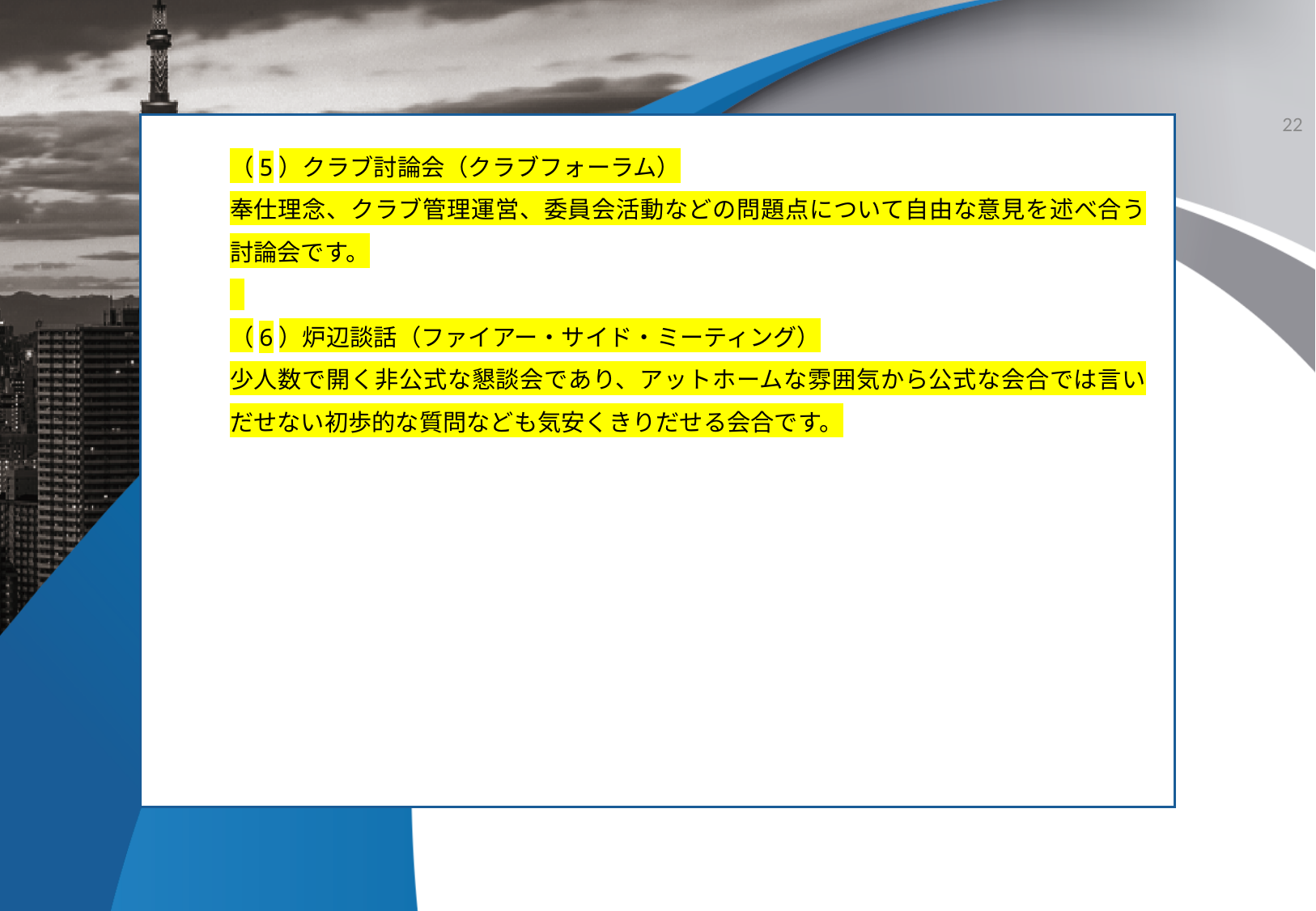

22
（5）クラブ討論会（クラブフォーラム）
奉仕理念、クラブ管理運営、委員会活動などの問題点について自由な意見を述べ合う討論会です。

（6）炉辺談話（ファイアー・サイド・ミーティング）
少人数で開く非公式な懇談会であり、アットホームな雰囲気から公式な会合では言いだせない初歩的な質問なども気安くきりだせる会合です。